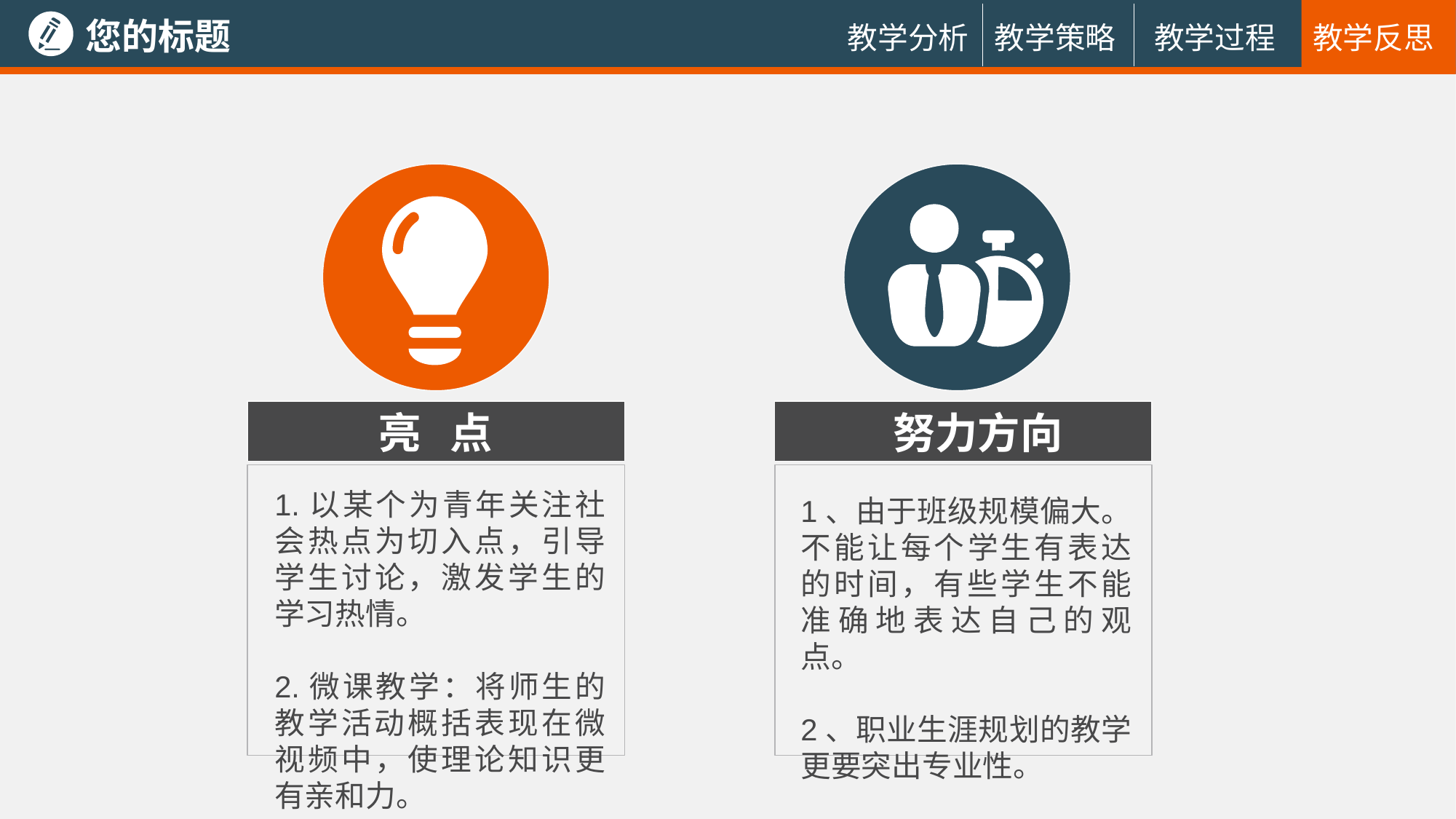

您的标题

教学过程
教学反思
教学分析
教学策略

亮   点

努力方向

1.以某个为青年关注社会热点为切入点，引导学生讨论，激发学生的学习热情。

2.微课教学：将师生的教学活动概括表现在微视频中，使理论知识更有亲和力。
1、由于班级规模偏大。不能让每个学生有表达的时间，有些学生不能准确地表达自己的观点。

2、职业生涯规划的教学更要突出专业性。